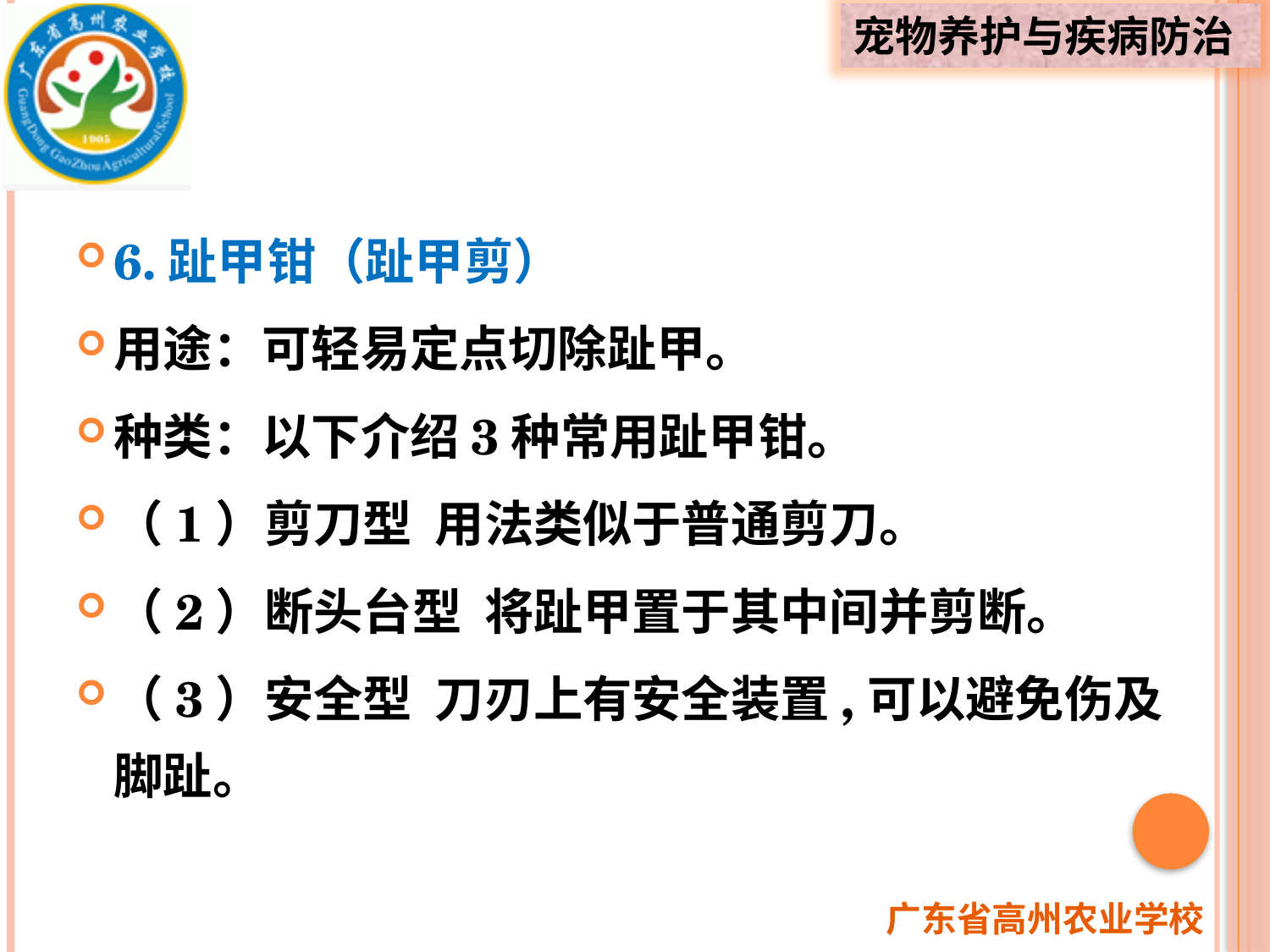

6.趾甲钳（趾甲剪）
用途：可轻易定点切除趾甲。
种类：以下介绍3种常用趾甲钳。
（1）剪刀型  用法类似于普通剪刀。
（2）断头台型  将趾甲置于其中间并剪断。
（3）安全型  刀刃上有安全装置,可以避免伤及脚趾。